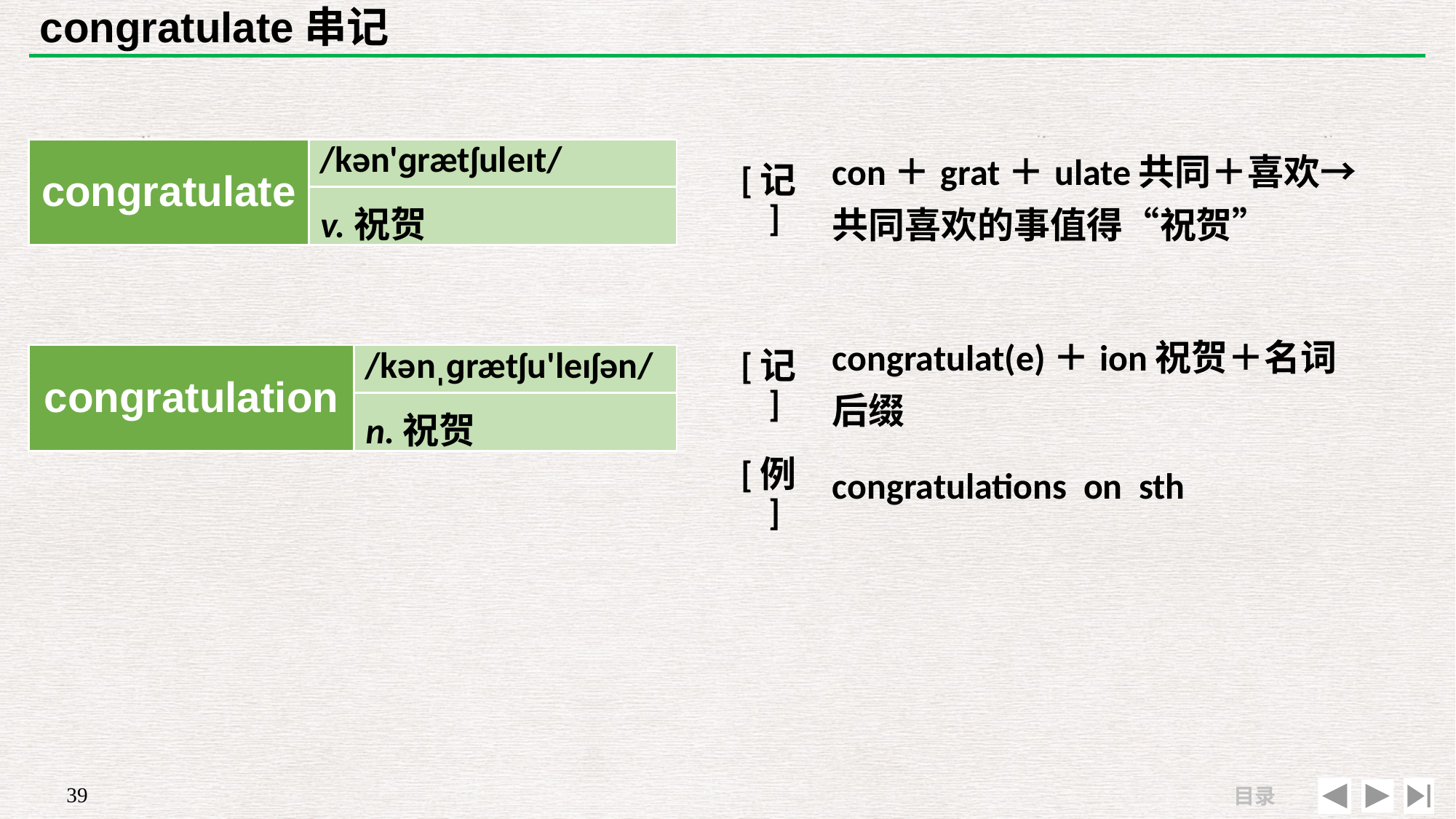

# congratulate串记

| [记] | con＋grat＋ulate共同＋喜欢→ 共同喜欢的事值得“祝贺” |
| --- | --- |
|  |  |
| congratulate | /kən'ɡrætʃuleɪt/ |
| --- | --- |
|  |  |
v.祝贺
| [记] | congratulat(e)＋ion祝贺＋名词 后缀 |
| --- | --- |
| [例] | congratulations on sth |
| congratulation | /kənˌɡrætʃu'leɪʃən/ |
| --- | --- |
|  |  |
n.祝贺